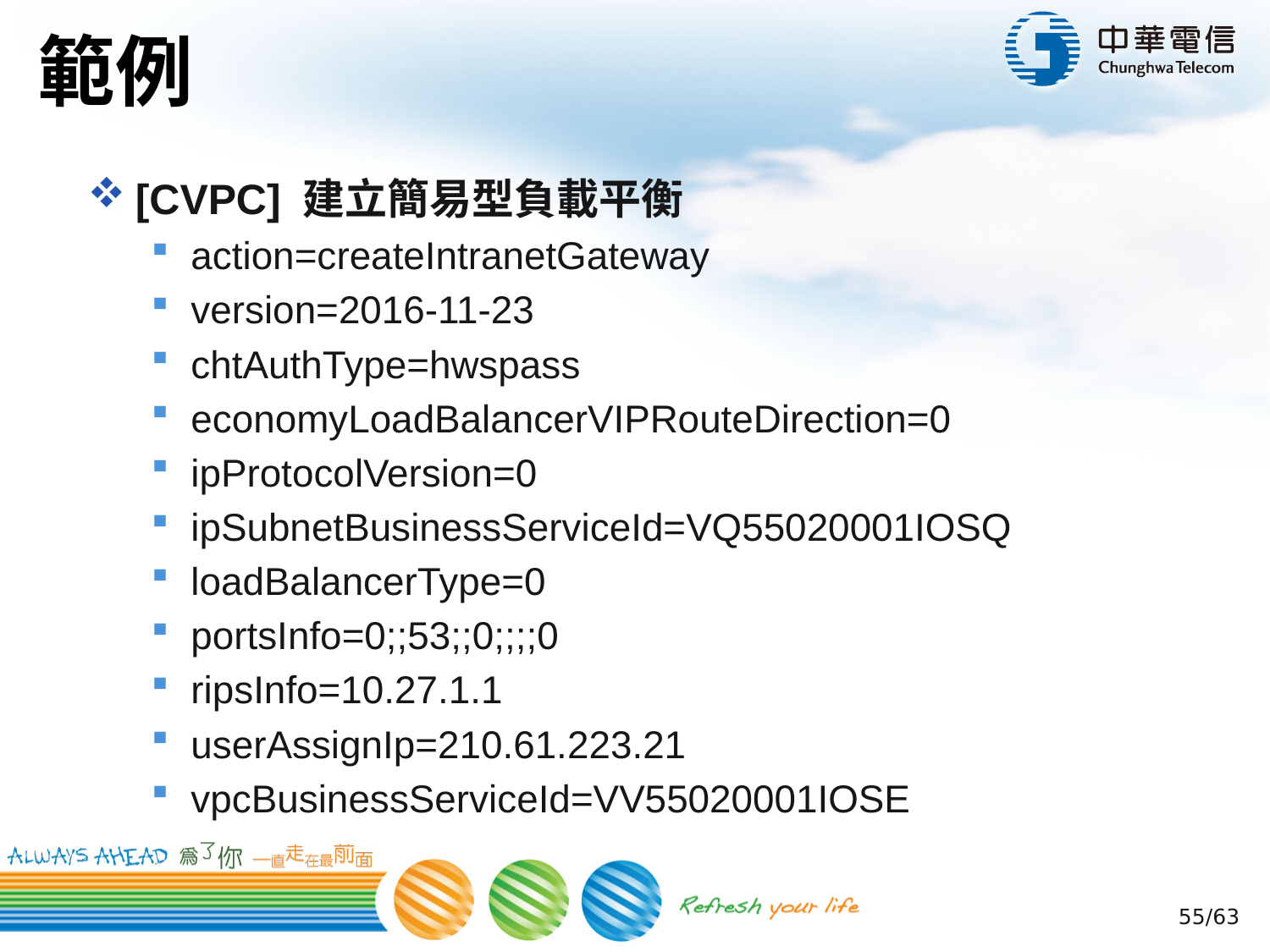

# 範例
[CVPC] 建立簡易型負載平衡
action=createIntranetGateway
version=2016-11-23
chtAuthType=hwspass
economyLoadBalancerVIPRouteDirection=0
ipProtocolVersion=0
ipSubnetBusinessServiceId=VQ55020001IOSQ
loadBalancerType=0
portsInfo=0;;53;;0;;;;0
ripsInfo=10.27.1.1
userAssignIp=210.61.223.21
vpcBusinessServiceId=VV55020001IOSE